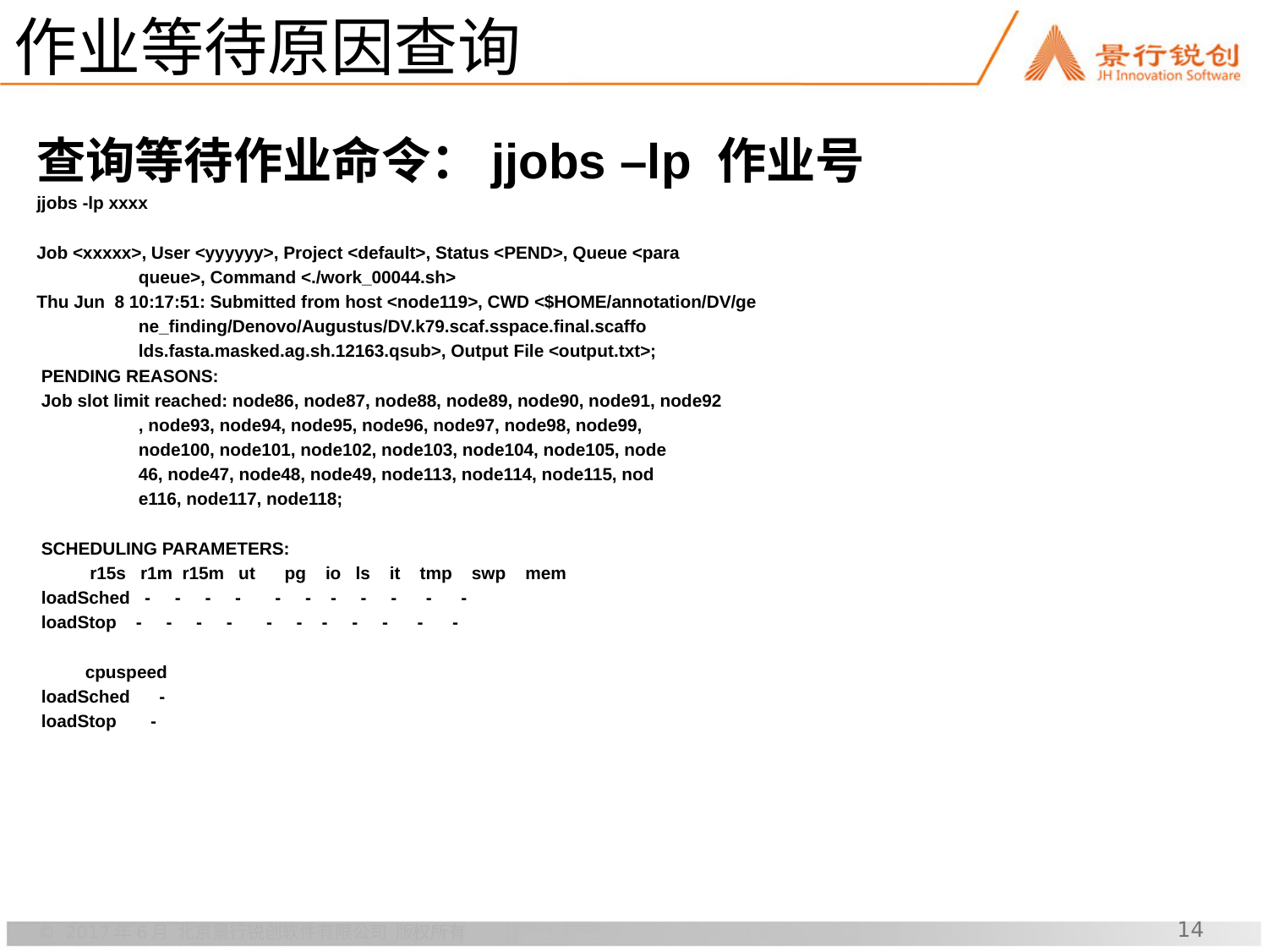

# 作业等待原因查询
查询等待作业命令：jjobs –lp 作业号
jjobs -lp xxxx

Job <xxxxx>, User <yyyyyy>, Project <default>, Status <PEND>, Queue <para
                     queue>, Command <./work_00044.sh>
Thu Jun  8 10:17:51: Submitted from host <node119>, CWD <$HOME/annotation/DV/ge
                     ne_finding/Denovo/Augustus/DV.k79.scaf.sspace.final.scaffo
                     lds.fasta.masked.ag.sh.12163.qsub>, Output File <output.txt>;
 PENDING REASONS:
 Job slot limit reached: node86, node87, node88, node89, node90, node91, node92
                     , node93, node94, node95, node96, node97, node98, node99,
                     node100, node101, node102, node103, node104, node105, node
                     46, node47, node48, node49, node113, node114, node115, nod
                     e116, node117, node118;

 SCHEDULING PARAMETERS:
           r15s   r1m  r15m   ut      pg    io   ls    it    tmp    swp    mem
 loadSched   -     -     -     -       -     -    -     -     -      -      -
 loadStop    -     -     -     -       -     -    -     -     -      -      -

          cpuspeed
 loadSched      -
 loadStop       -
©  2017年6月  北京景行锐创软件有限公司  版权所有